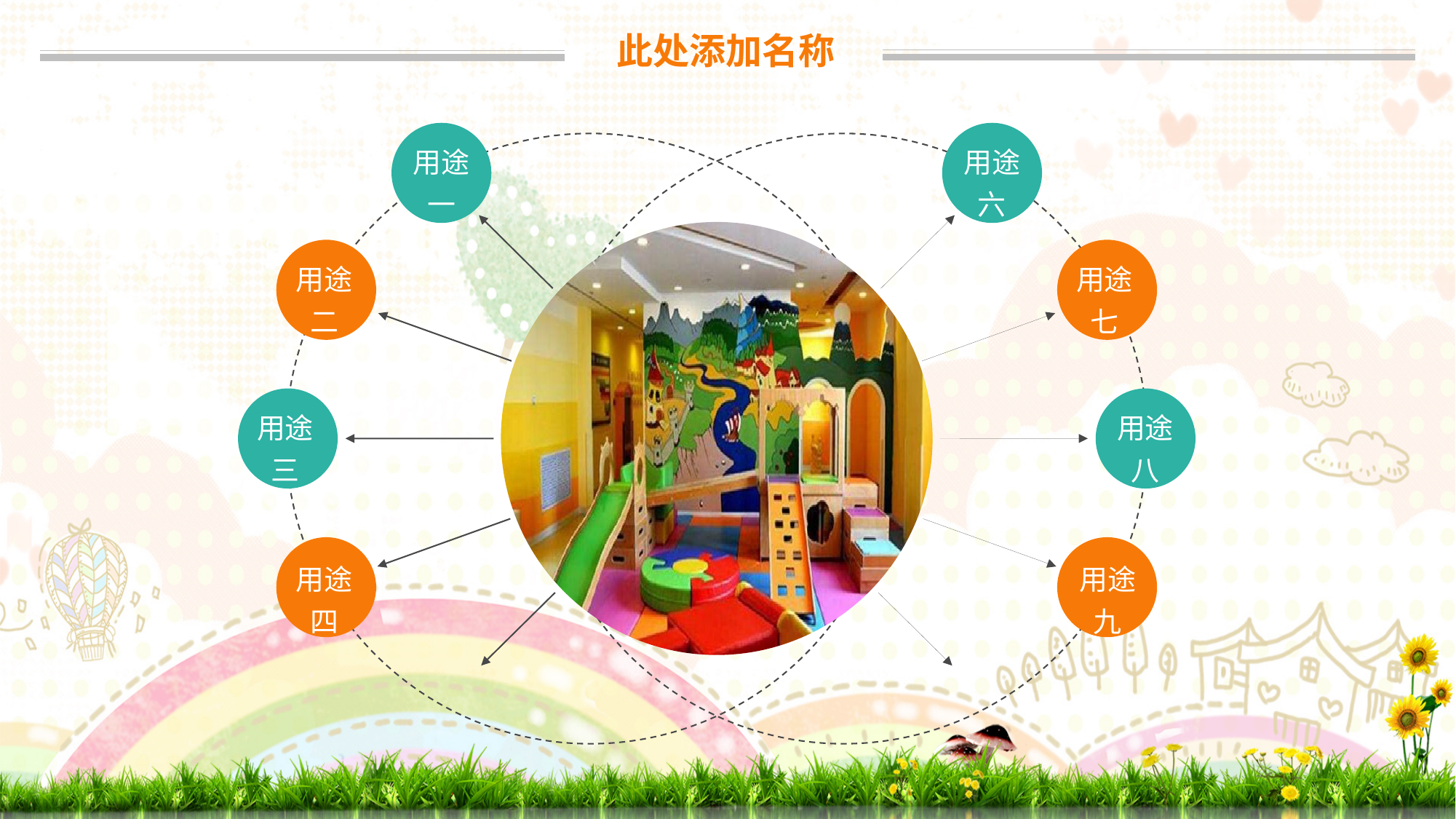

此处添加名称

用途一

用途六

用途二

用途七

用途三

用途八

用途四

用途九